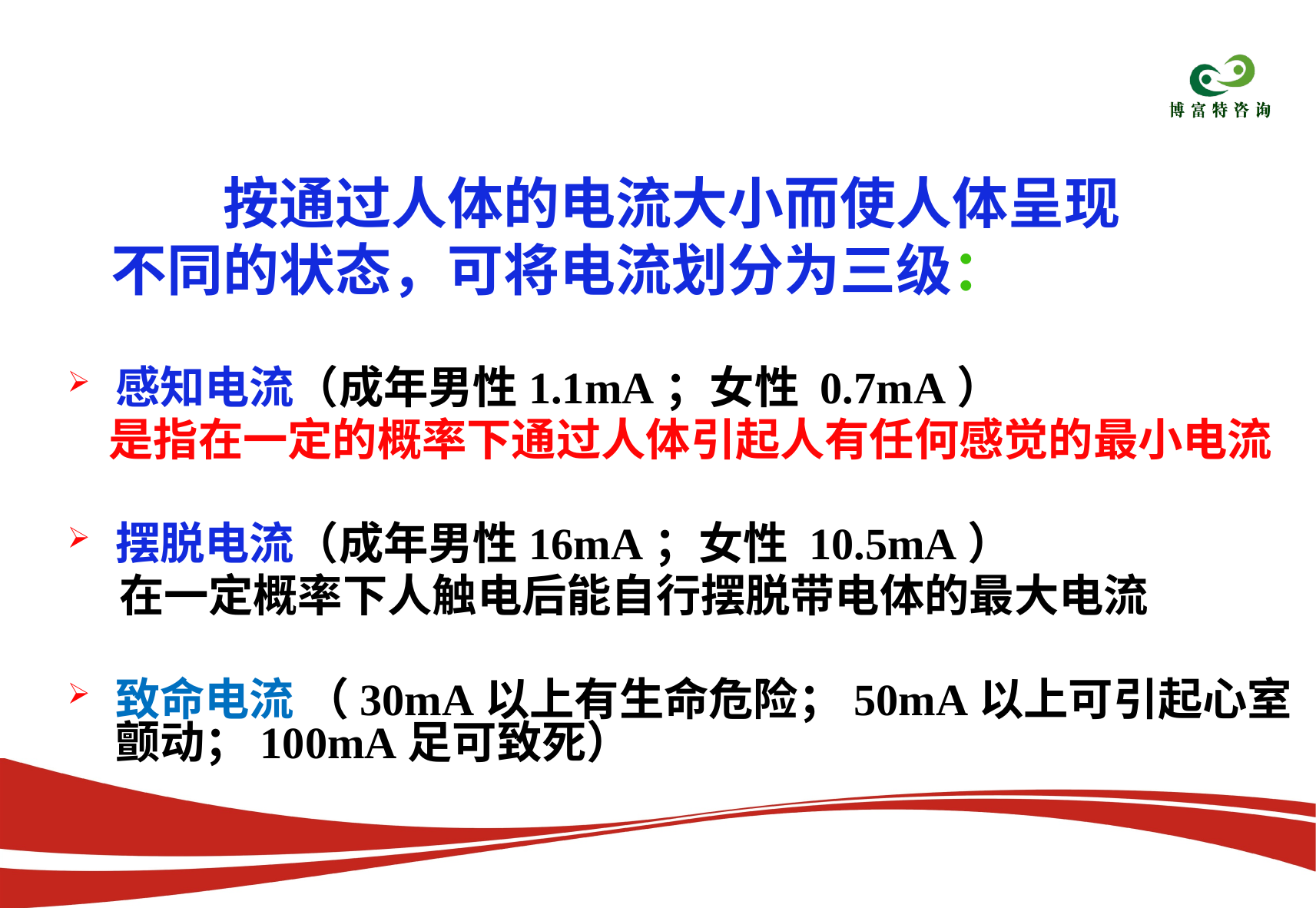

7
　　按通过人体的电流大小而使人体呈现不同的状态，可将电流划分为三级：
感知电流（成年男性1.1mA；女性 0.7mA）
   是指在一定的概率下通过人体引起人有任何感觉的最小电流

摆脱电流（成年男性16mA；女性 10.5mA）
    在一定概率下人触电后能自行摆脱带电体的最大电流

致命电流 （30mA以上有生命危险；50mA以上可引起心室颤动；100mA足可致死）